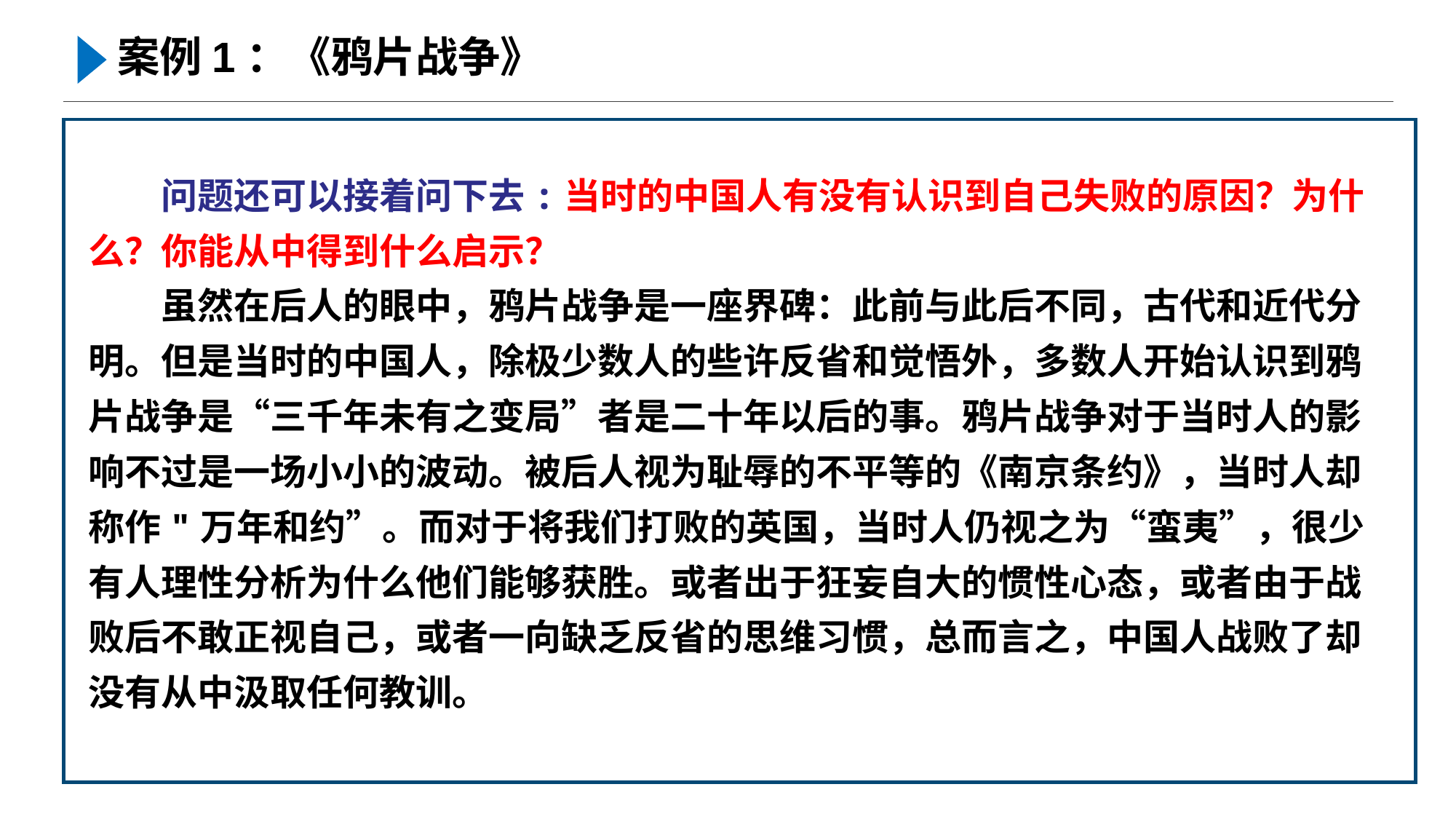

案例1：《鸦片战争》

问题还可以接着问下去:当时的中国人有没有认识到自己失败的原因？为什么？你能从中得到什么启示？
虽然在后人的眼中，鸦片战争是一座界碑：此前与此后不同，古代和近代分明。但是当时的中国人，除极少数人的些许反省和觉悟外，多数人开始认识到鸦片战争是“三千年未有之变局”者是二十年以后的事。鸦片战争对于当时人的影响不过是一场小小的波动。被后人视为耻辱的不平等的《南京条约》，当时人却称作"万年和约”。而对于将我们打败的英国，当时人仍视之为“蛮夷”，很少有人理性分析为什么他们能够获胜。或者出于狂妄自大的惯性心态，或者由于战败后不敢正视自己，或者一向缺乏反省的思维习惯，总而言之，中国人战败了却没有从中汲取任何教训。